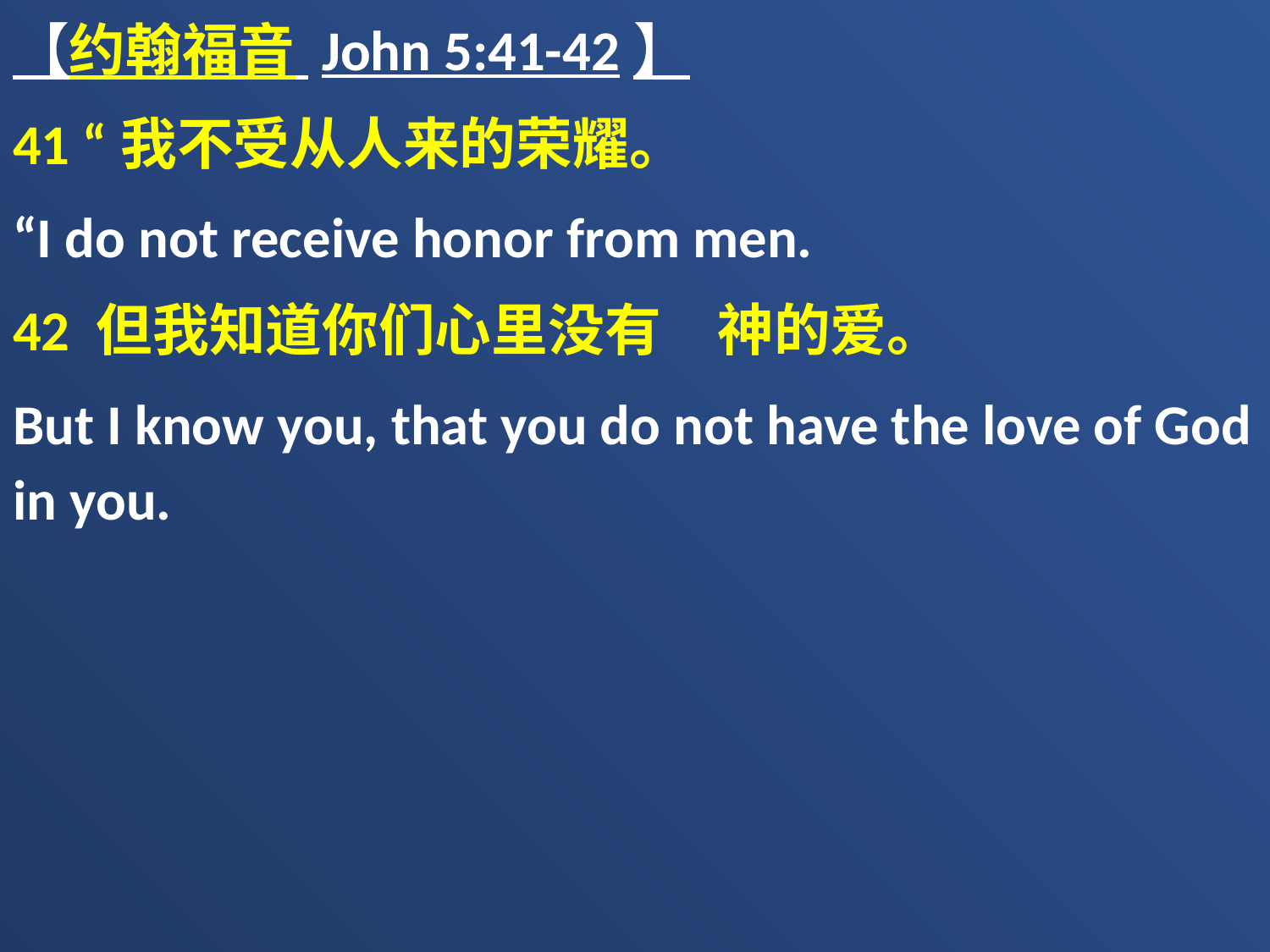

【约翰福音 John 5:41-42】
41 “我不受从人来的荣耀。
“I do not receive honor from men.
42 但我知道你们心里没有　神的爱。
But I know you, that you do not have the love of God in you.